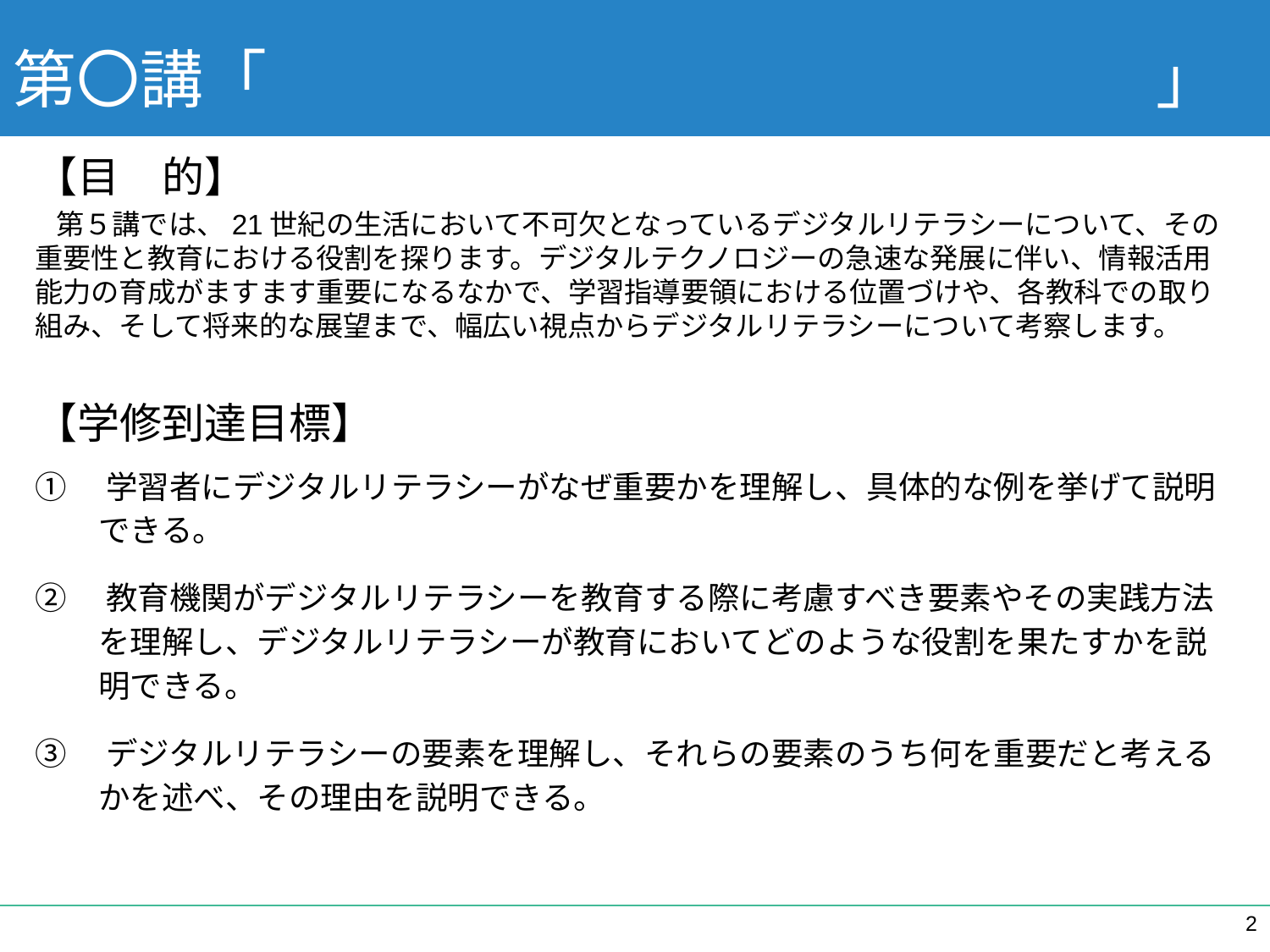

# 第〇講「　　　　　　　　　　　　　　」
【目　的】
　第５講では、21世紀の生活において不可欠となっているデジタルリテラシーについて、その重要性と教育における役割を探ります。デジタルテクノロジーの急速な発展に伴い、情報活用能力の育成がますます重要になるなかで、学習指導要領における位置づけや、各教科での取り組み、そして将来的な展望まで、幅広い視点からデジタルリテラシーについて考察します。
【学修到達目標】

①　学習者にデジタルリテラシーがなぜ重要かを理解し、具体的な例を挙げて説明
　　できる。
②　教育機関がデジタルリテラシーを教育する際に考慮すべき要素やその実践方法
　　を理解し、デジタルリテラシーが教育においてどのような役割を果たすかを説
　　明できる。
③　デジタルリテラシーの要素を理解し、それらの要素のうち何を重要だと考える
　　かを述べ、その理由を説明できる。
2